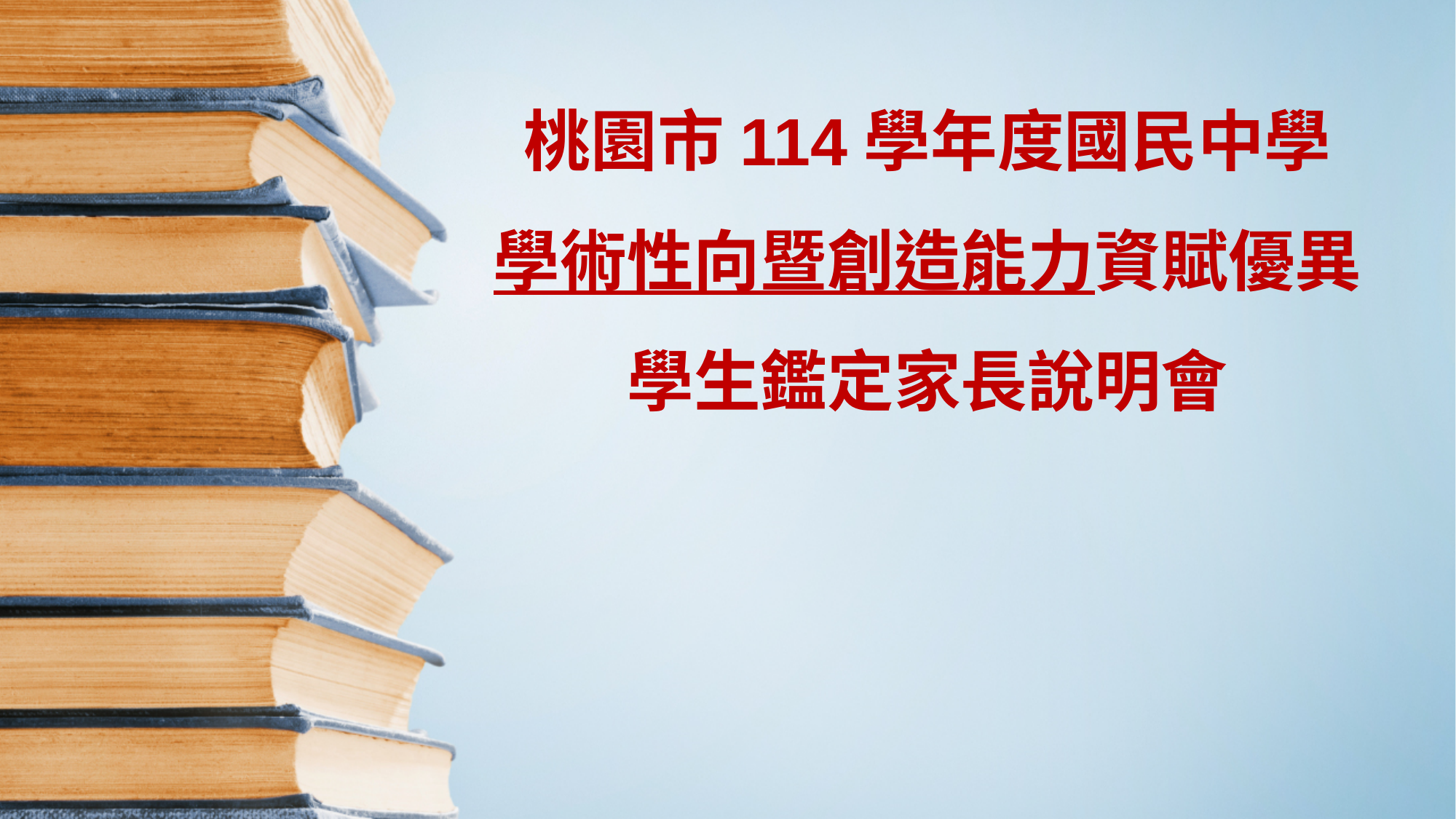

桃園市114學年度國民中學
學術性向暨創造能力資賦優異
學生鑑定家長說明會